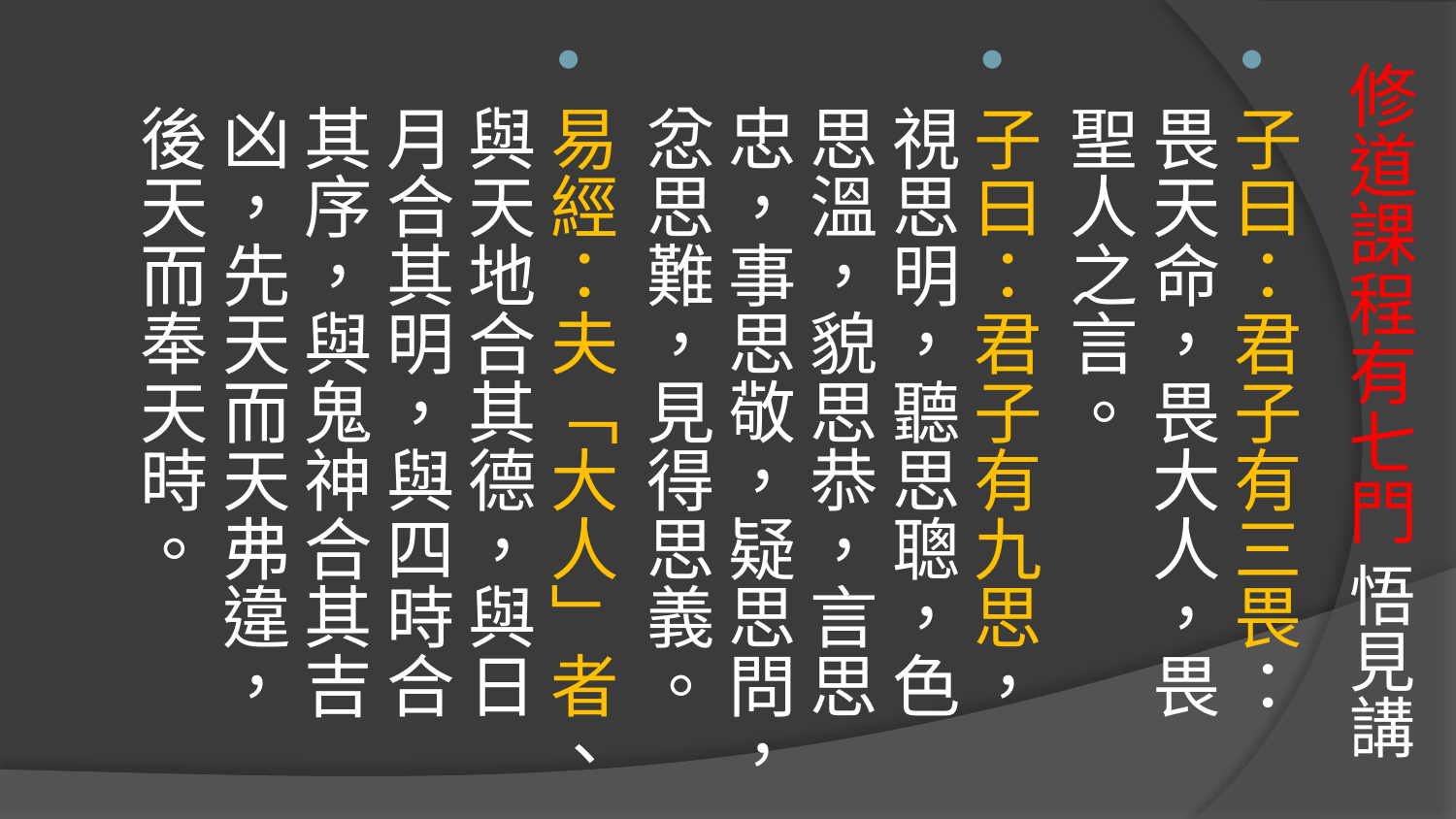

子曰：君子有三畏：畏天命，畏大人，畏聖人之言。
子曰：君子有九思，視思明，聽思聰，色思溫，貌思恭，言思忠，事思敬，疑思問，忿思難，見得思義。
易經：夫「大人」者、與天地合其德，與日月合其明，與四時合其序，與鬼神合其吉凶，先天而天弗違，後天而奉天時。

# 修道課程有七門 悟見講